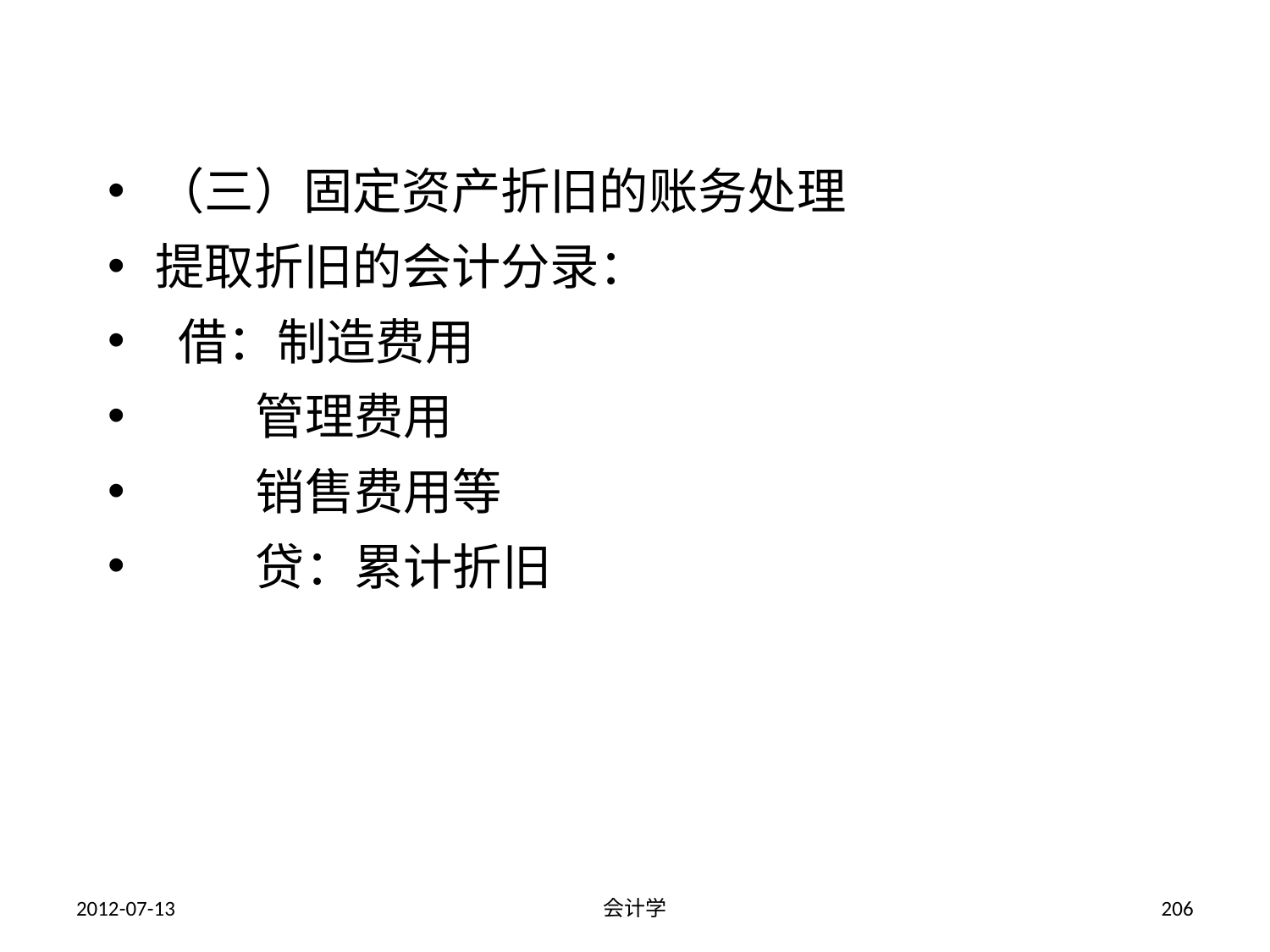

（三）固定资产折旧的账务处理
提取折旧的会计分录：
 借：制造费用
        管理费用
        销售费用等
        贷：累计折旧

2012-07-13
会计学
206